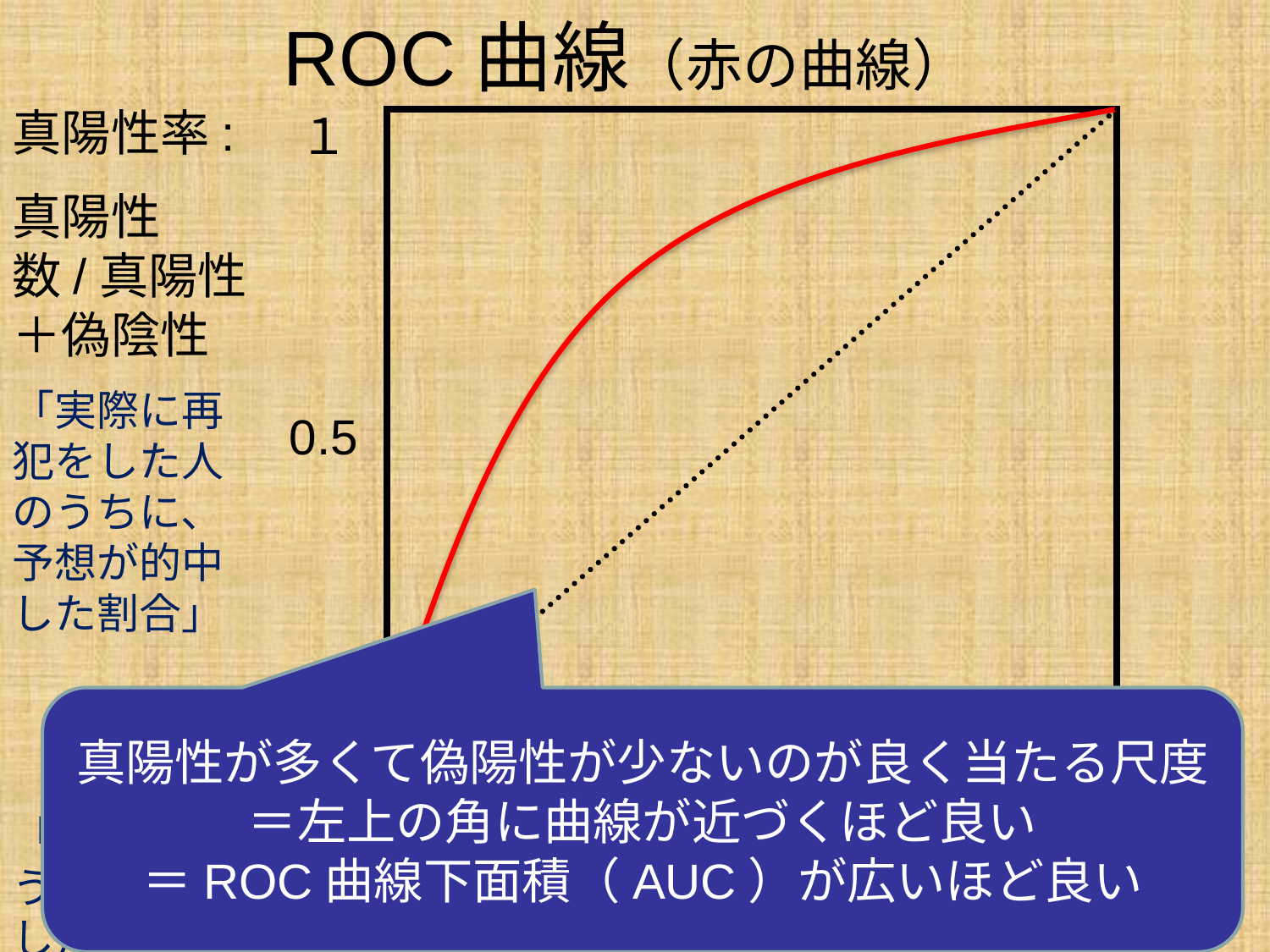

# ROC曲線（赤の曲線）
真陽性率:
真陽性数/真陽性＋偽陰性
「実際に再犯をした人のうちに、予想が的中した割合」
１
|  |
| --- |

0.5
真陽性が多くて偽陽性が少ないのが良く当たる尺度
＝左上の角に曲線が近づくほど良い
＝ROC曲線下面積（AUC）が広いほど良い
０
0.5
１
「実際には再犯しなかった人のうち、間違って再犯すると予測した割合」
偽陽性率：
偽陽性数/偽陽性＋真陰性